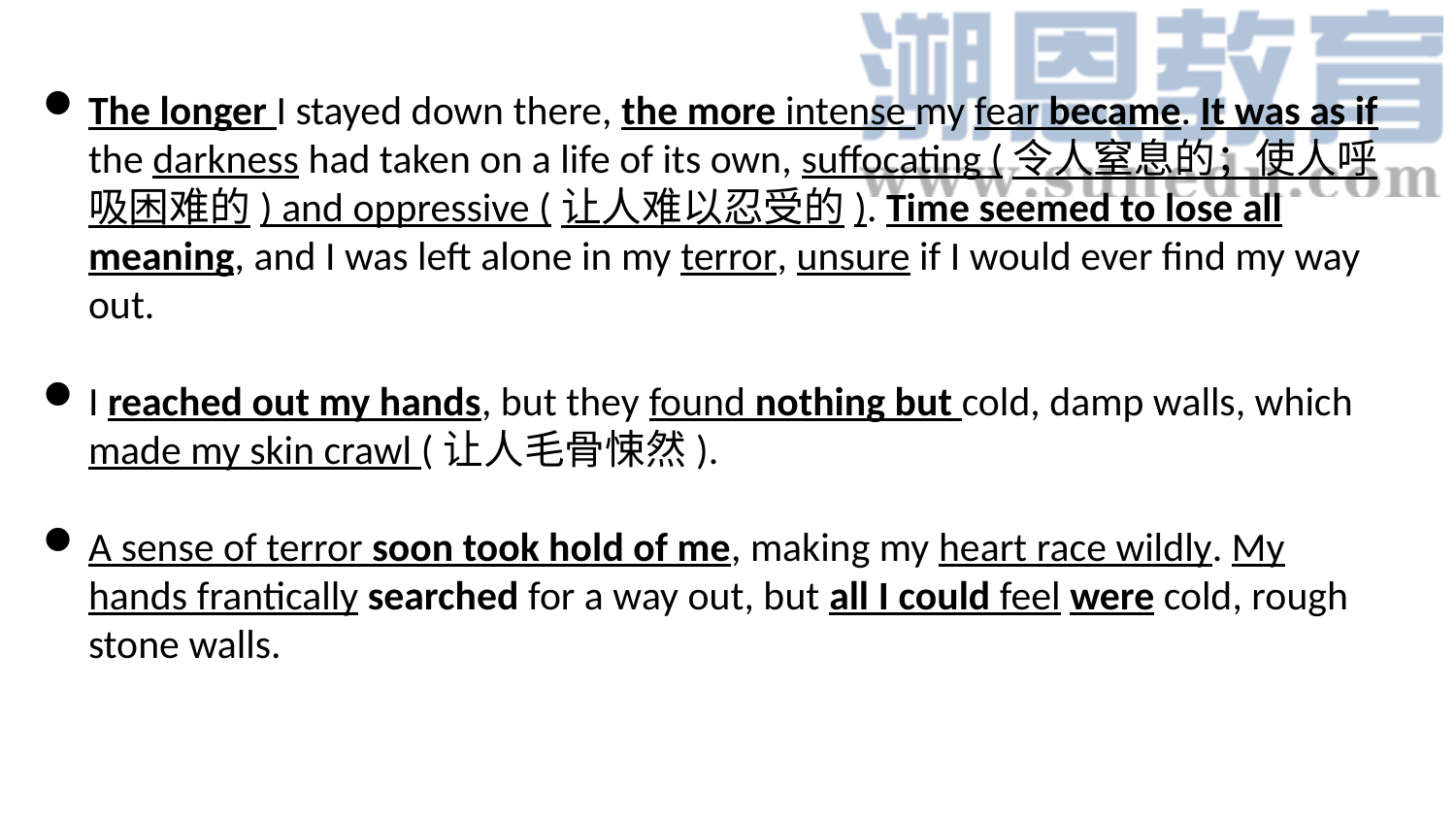

The longer I stayed down there, the more intense my fear became. It was as if the darkness had taken on a life of its own, suffocating (令人窒息的；使人呼吸困难的) and oppressive (让人难以忍受的). Time seemed to lose all meaning, and I was left alone in my terror, unsure if I would ever find my way out.

I reached out my hands, but they found nothing but cold, damp walls, which made my skin crawl (让人毛骨悚然).

A sense of terror soon took hold of me, making my heart race wildly. My hands frantically searched for a way out, but all I could feel were cold, rough stone walls.